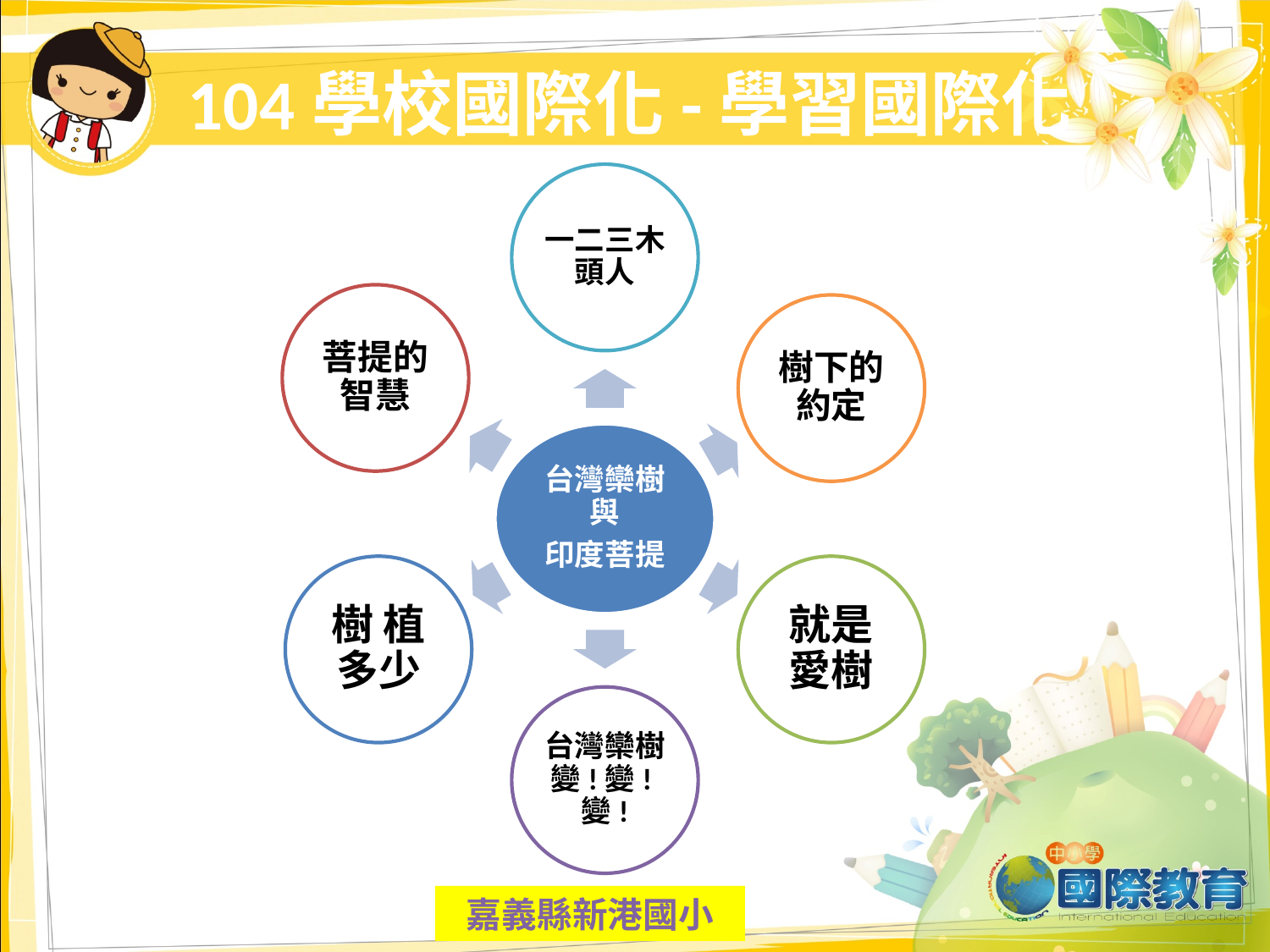

# 104學校國際化-學習國際化
台灣欒樹與
印度菩提

一二三木頭人

樹下的約定

就是愛樹

台灣欒樹 變!變!變!

樹 植多少

菩提的智慧
嘉義縣新港國小